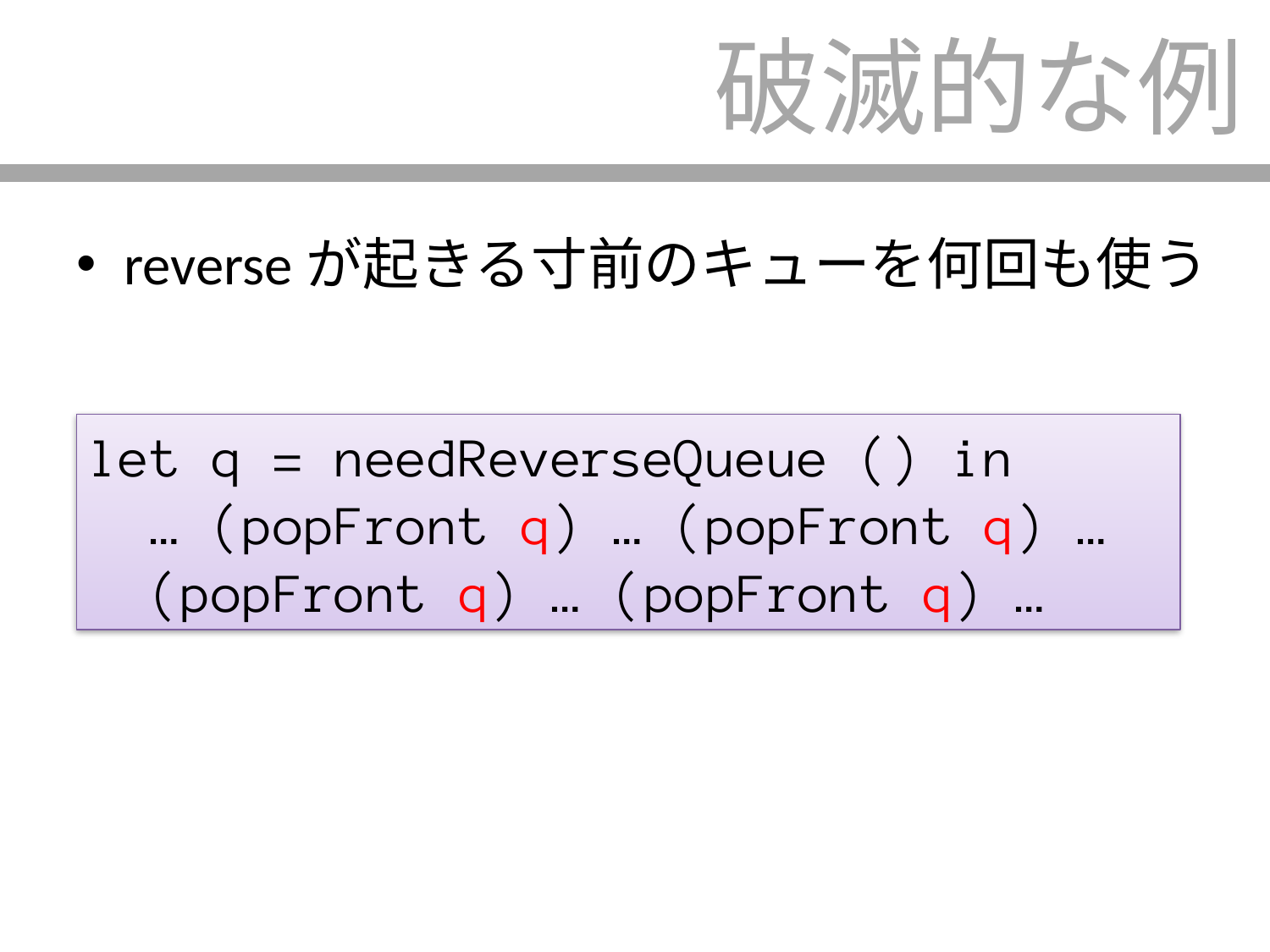

# 破滅的な例
reverseが起きる寸前のキューを何回も使う
let q = needReverseQueue () in
  … (popFront q) … (popFront q) …
  (popFront q) … (popFront q) …